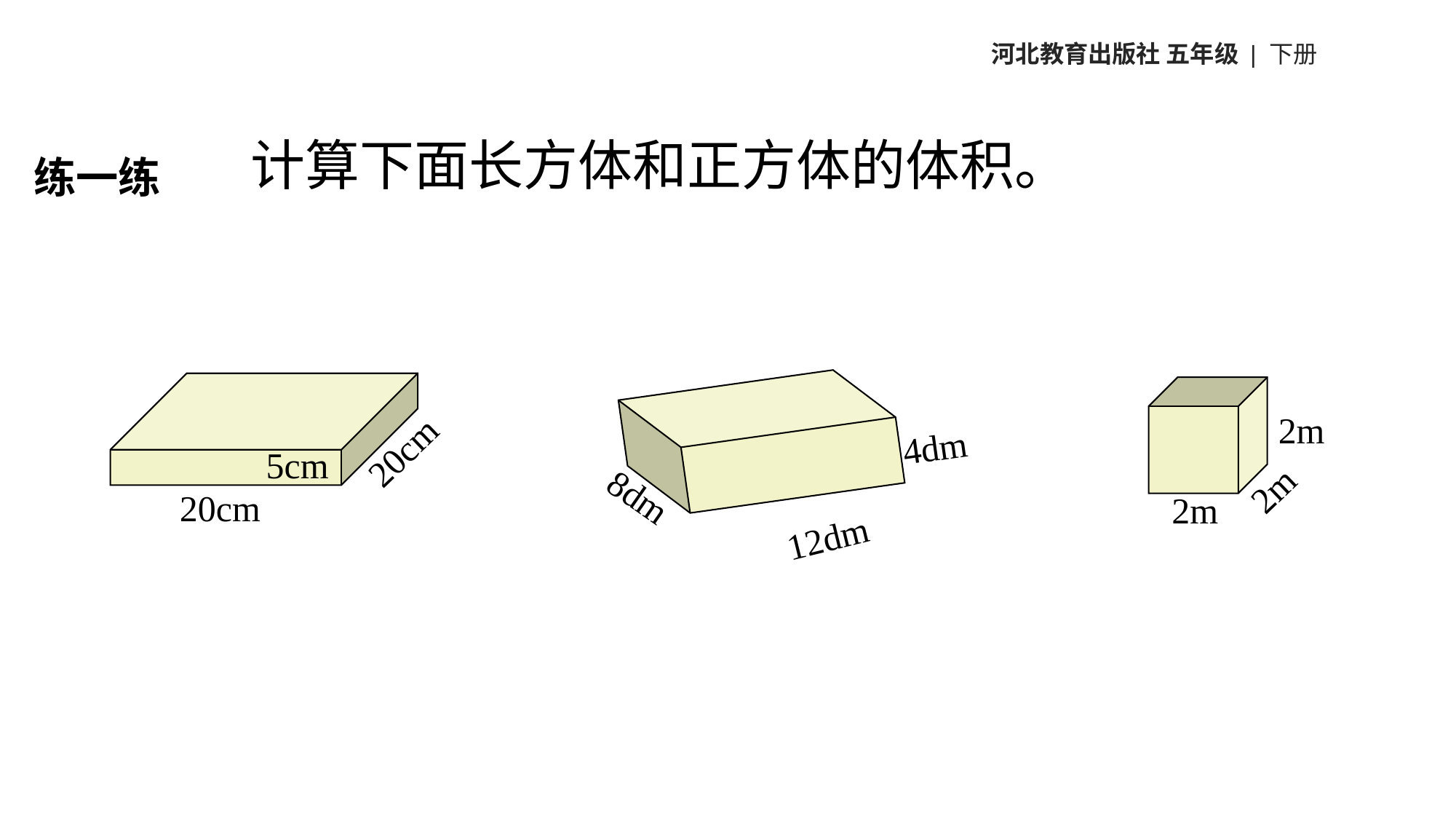

河北教育出版社 五年级 | 下册
计算下面长方体和正方体的体积。
练一练

20cm
5cm
20cm

4dm
8dm
12dm
2m
2m
2m